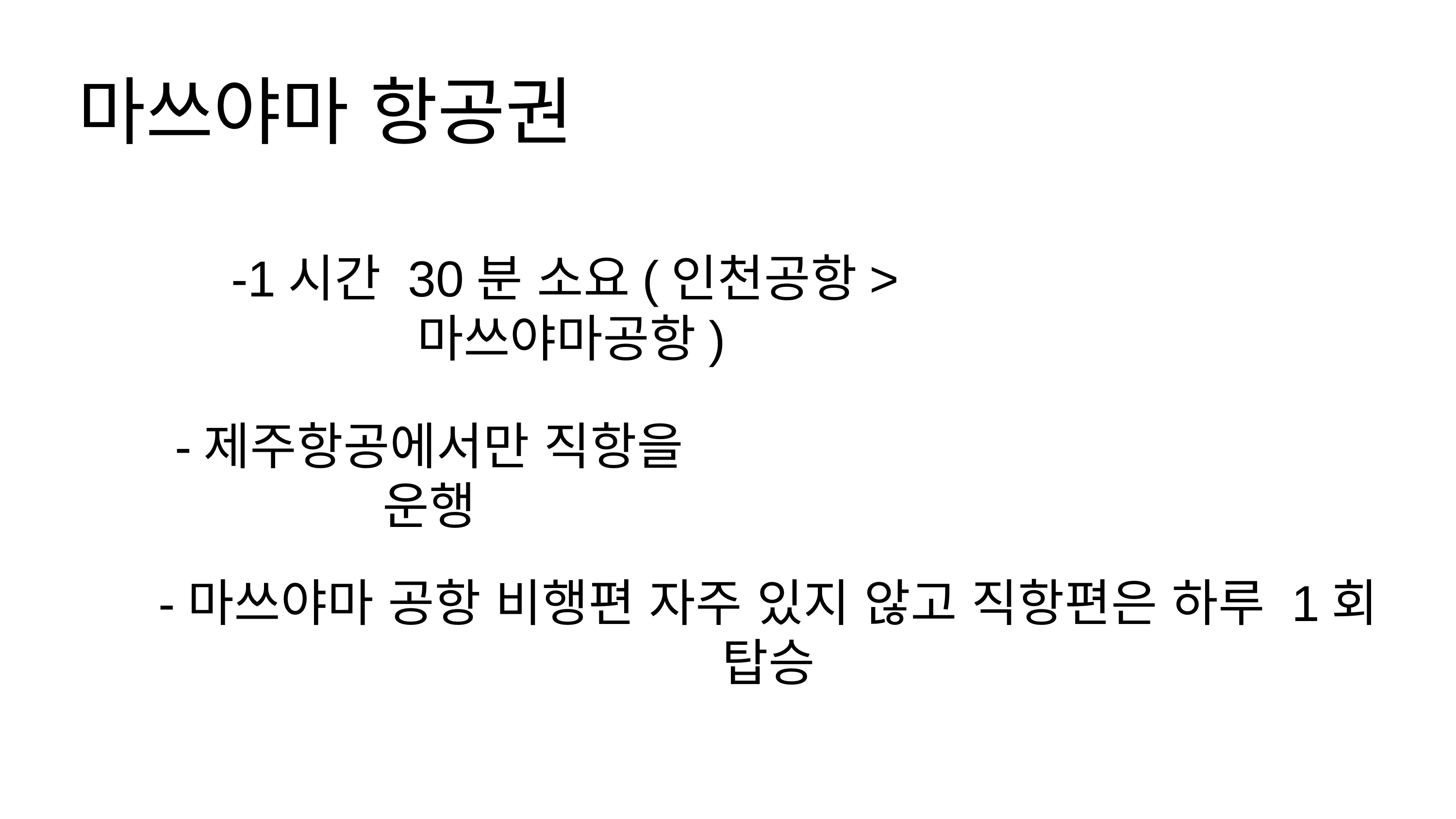

마쓰야마 항공권
-1시간 30분 소요(인천공항>마쓰야마공항)
-제주항공에서만 직항을 운행
-마쓰야마 공항 비행편 자주 있지 않고 직항편은 하루 1회 탑승